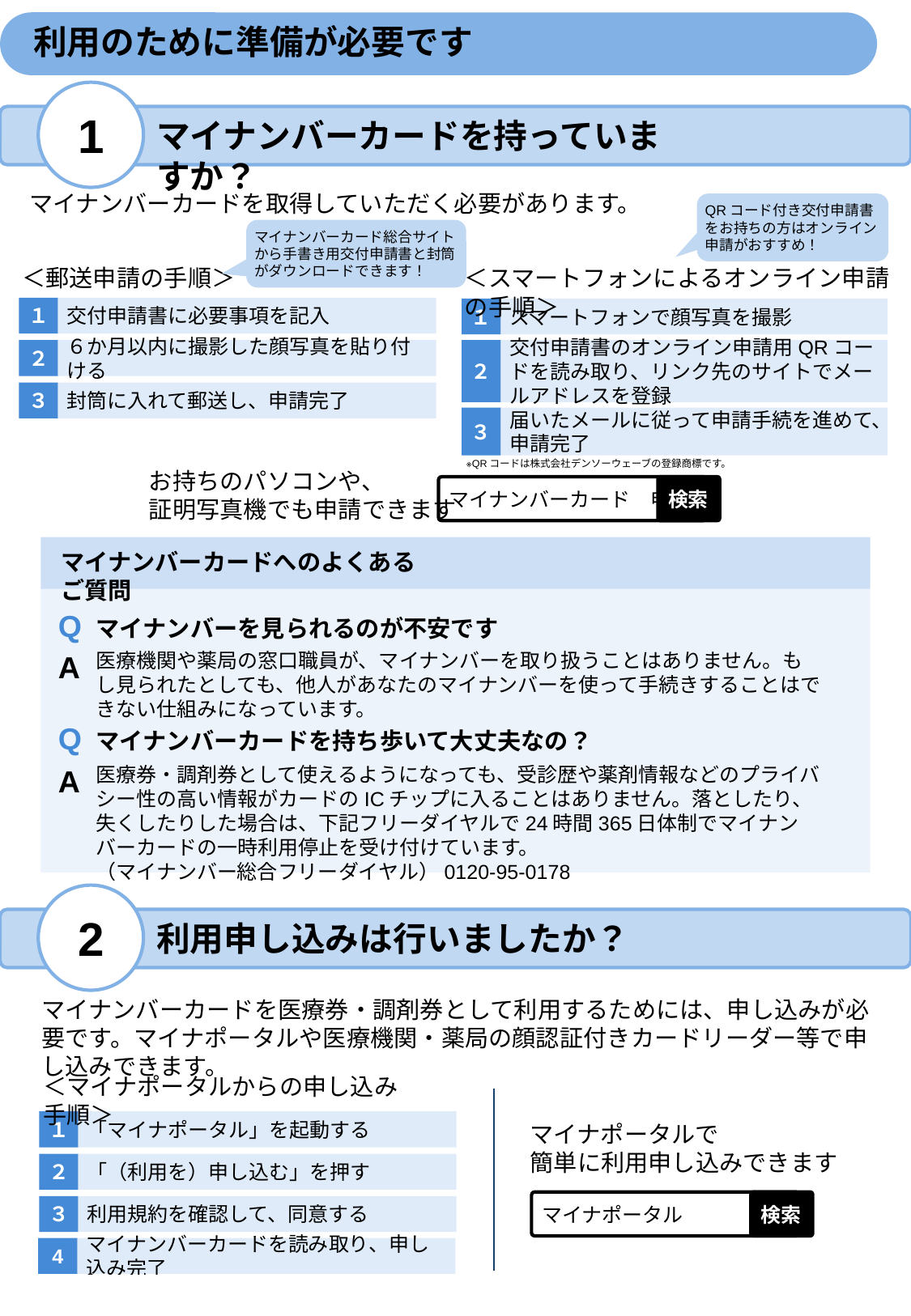

利用のために準備が必要です
1

マイナンバーカードを持っていますか？
マイナンバーカードを取得していただく必要があります。
QRコード付き交付申請書をお持ちの方はオンライン申請がおすすめ！
マイナンバーカード総合サイトから手書き用交付申請書と封筒がダウンロードできます！
＜郵送申請の手順＞
＜スマートフォンによるオンライン申請の手順＞
１
交付申請書に必要事項を記入
１
スマートフォンで顔写真を撮影
２
６か月以内に撮影した顔写真を貼り付ける
２
交付申請書のオンライン申請用QRコードを読み取り、リンク先のサイトでメールアドレスを登録
３
封筒に入れて郵送し、申請完了
３
届いたメールに従って申請手続を進めて、
申請完了
※QRコードは株式会社デンソーウェーブの登録商標です。
お持ちのパソコンや、
証明写真機でも申請できます
マイナンバーカード　申請
検索

マイナンバーカードへのよくあるご質問

Q
マイナンバーを見られるのが不安です
A
医療機関や薬局の窓口職員が、マイナンバーを取り扱うことはありません。もし見られたとしても、他人があなたのマイナンバーを使って手続きすることはできない仕組みになっています。
Q
マイナンバーカードを持ち歩いて大丈夫なの？
A
医療券・調剤券として使えるようになっても、受診歴や薬剤情報などのプライバシー性の高い情報がカードのICチップに入ることはありません。落としたり、失くしたりした場合は、下記フリーダイヤルで24時間365日体制でマイナンバーカードの一時利用停止を受け付けています。
（マイナンバー総合フリーダイヤル）0120-95-0178
2

利用申し込みは行いましたか？
マイナンバーカードを医療券・調剤券として利用するためには、申し込みが必要です。マイナポータルや医療機関・薬局の顔認証付きカードリーダー等で申し込みできます。
＜マイナポータルからの申し込み手順＞
１
「マイナポータル」を起動する
マイナポータルで
簡単に利用申し込みできます
２
「（利用を）申し込む」を押す
マイナポータル
検索
３
利用規約を確認して、同意する
4
マイナンバーカードを読み取り、申し込み完了

※利用開始は令和6年3月です。